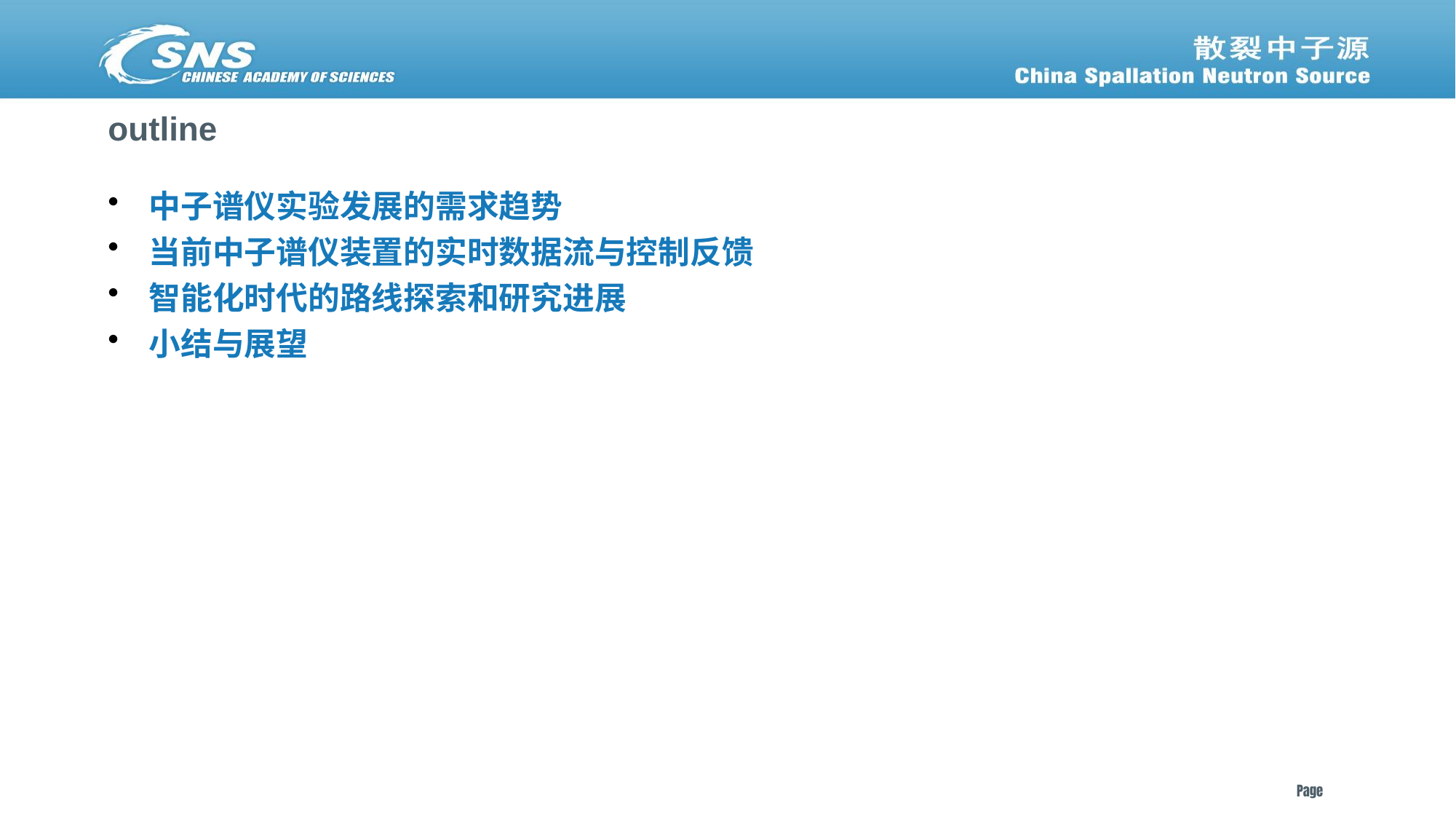

# outline
中子谱仪实验发展的需求趋势
当前中子谱仪装置的实时数据流与控制反馈
智能化时代的路线探索和研究进展
小结与展望